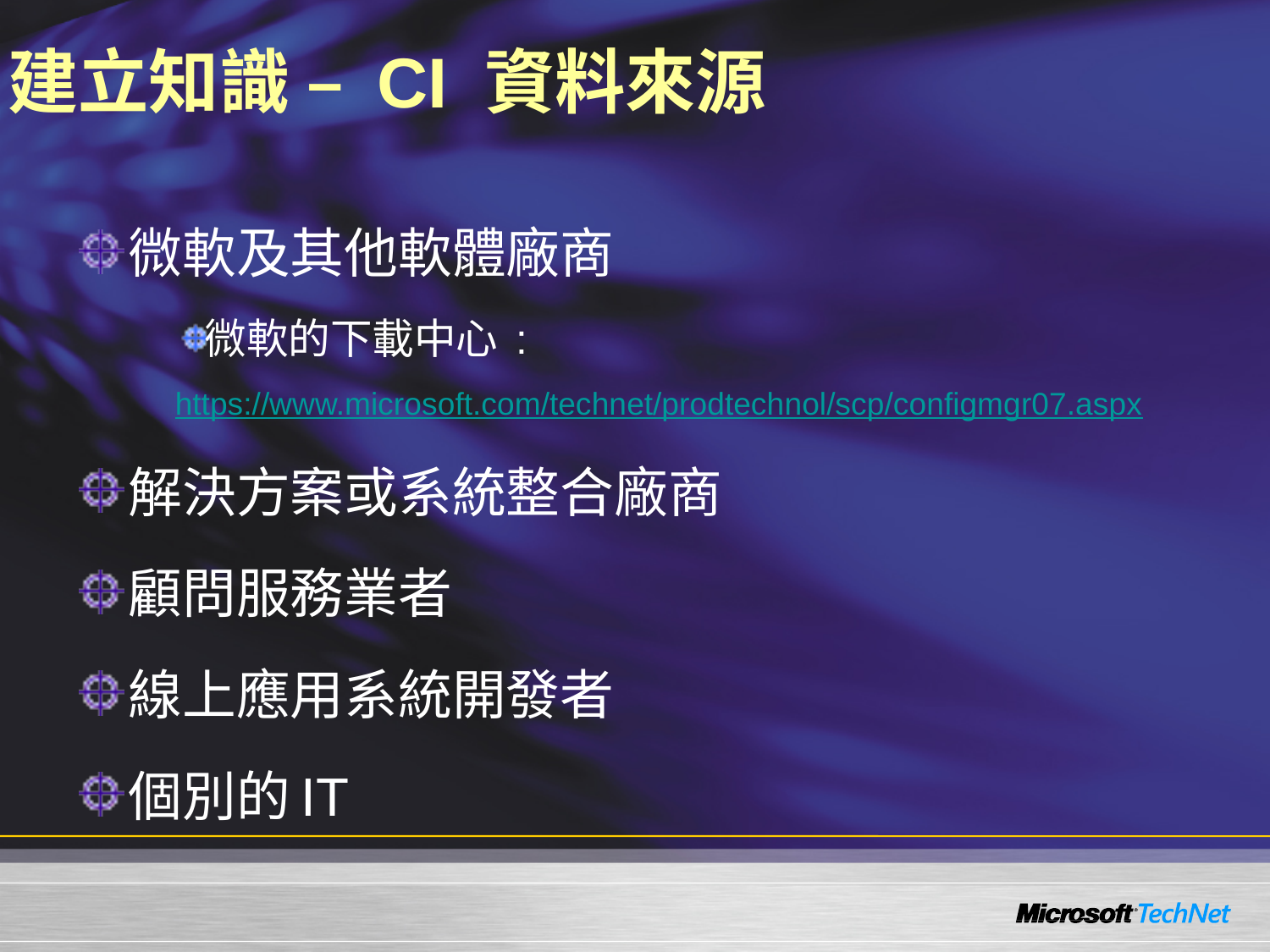

# 建立知識 – CI 資料來源
微軟及其他軟體廠商
微軟的下載中心 :
https://www.microsoft.com/technet/prodtechnol/scp/configmgr07.aspx
解決方案或系統整合廠商
顧問服務業者
線上應用系統開發者
個別的IT